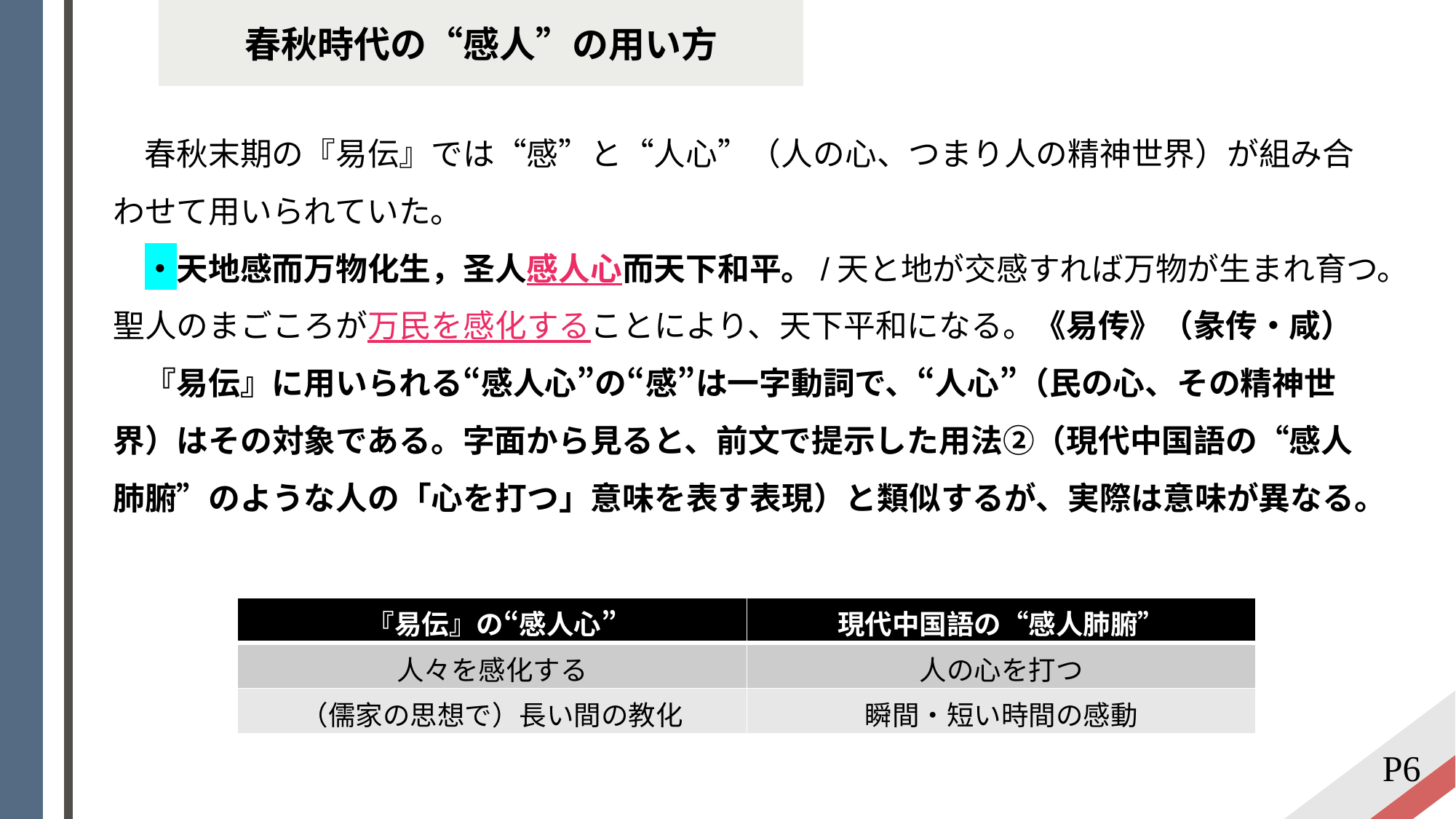

春秋時代の“感人”の用い方
 春秋末期の『易伝』では“感”と“人心”（人の心、つまり人の精神世界）が組み合わせて用いられていた。
 ・天地感而万物化生，圣人感人心而天下和平。/天と地が交感すれば万物が生まれ育つ。聖人のまごころが万民を感化することにより、天下平和になる。《易传》（彖传・咸）
 『易伝』に用いられる“感人心”の“感”は一字動詞で、“人心”（民の心、その精神世界）はその対象である。字面から見ると、前文で提示した用法②（現代中国語の“感人肺腑”のような人の「心を打つ」意味を表す表現）と類似するが、実際は意味が異なる。
| 『易伝』の“感人心” | 現代中国語の“感人肺腑” |
| --- | --- |
| 人々を感化する | 人の心を打つ |
| （儒家の思想で）長い間の教化 | 瞬間・短い時間の感動 |

P6